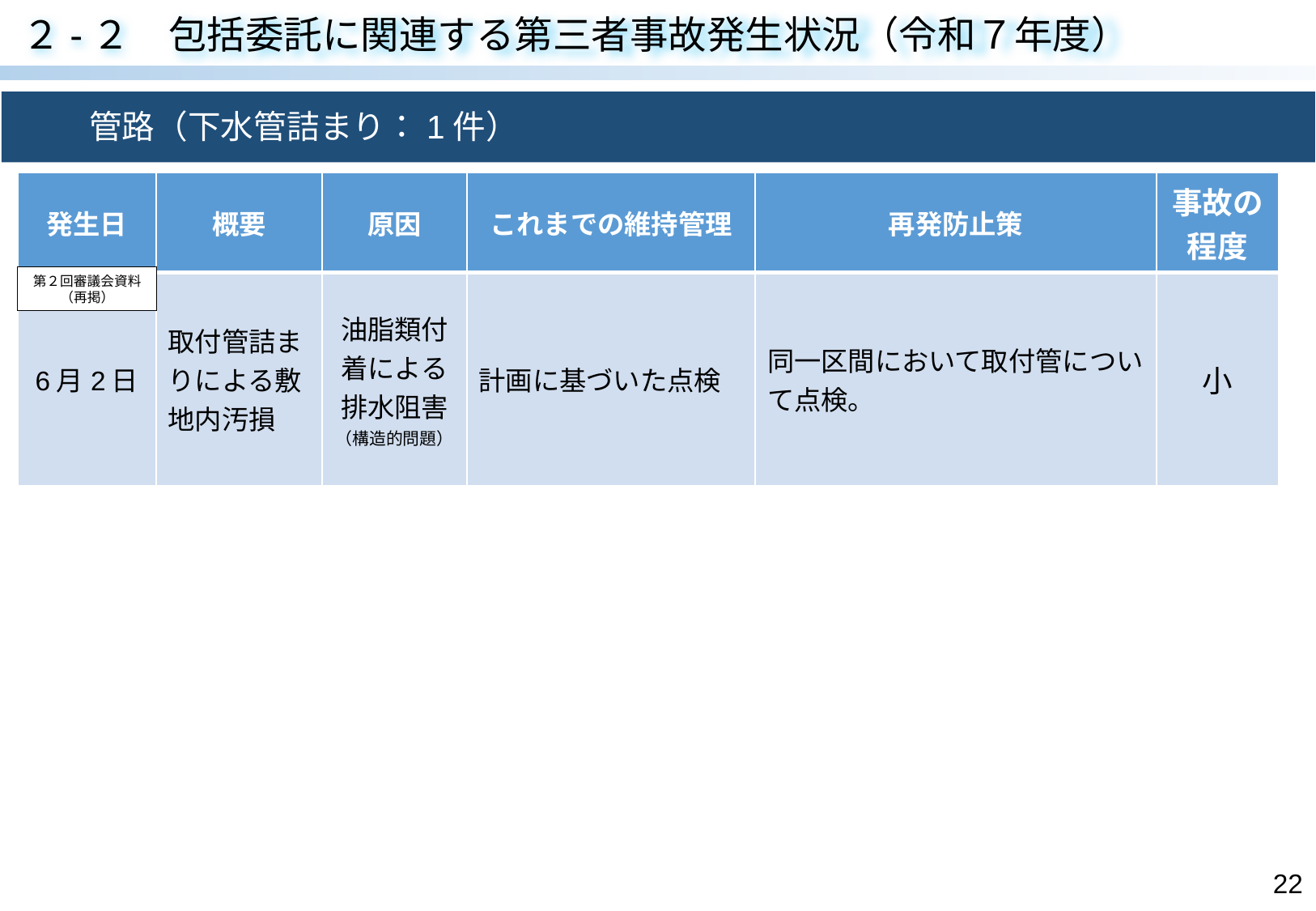

２-２　包括委託に関連する第三者事故発生状況（令和７年度）
　　管路（下水管詰まり：1件）
| 発生日 | 概要 | 原因 | これまでの維持管理 | 再発防止策 | 事故の程度 |
| --- | --- | --- | --- | --- | --- |
| 6月2日 | 取付管詰まりによる敷地内汚損 | 油脂類付着による排水阻害 （構造的問題） | 計画に基づいた点検 | 同一区間において取付管について点検。 | 小 |
第２回審議会資料
（再掲）
22